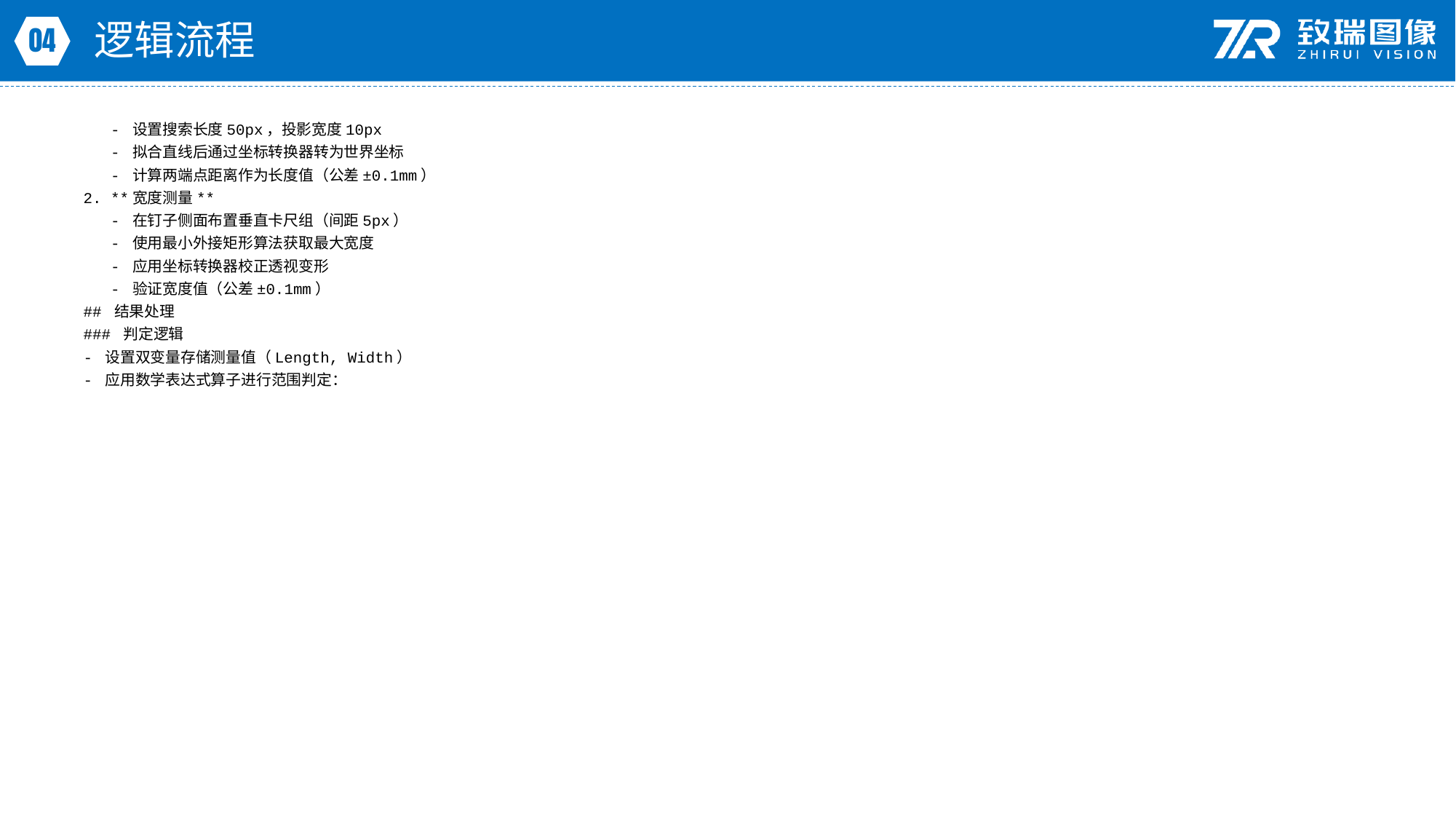

逻辑流程
04

   - 设置搜索长度50px，投影宽度10px
   - 拟合直线后通过坐标转换器转为世界坐标
   - 计算两端点距离作为长度值（公差±0.1mm）
2. **宽度测量**
   - 在钉子侧面布置垂直卡尺组（间距5px）
   - 使用最小外接矩形算法获取最大宽度
   - 应用坐标转换器校正透视变形
   - 验证宽度值（公差±0.1mm）
## 结果处理
### 判定逻辑
- 设置双变量存储测量值（Length, Width）
- 应用数学表达式算子进行范围判定：